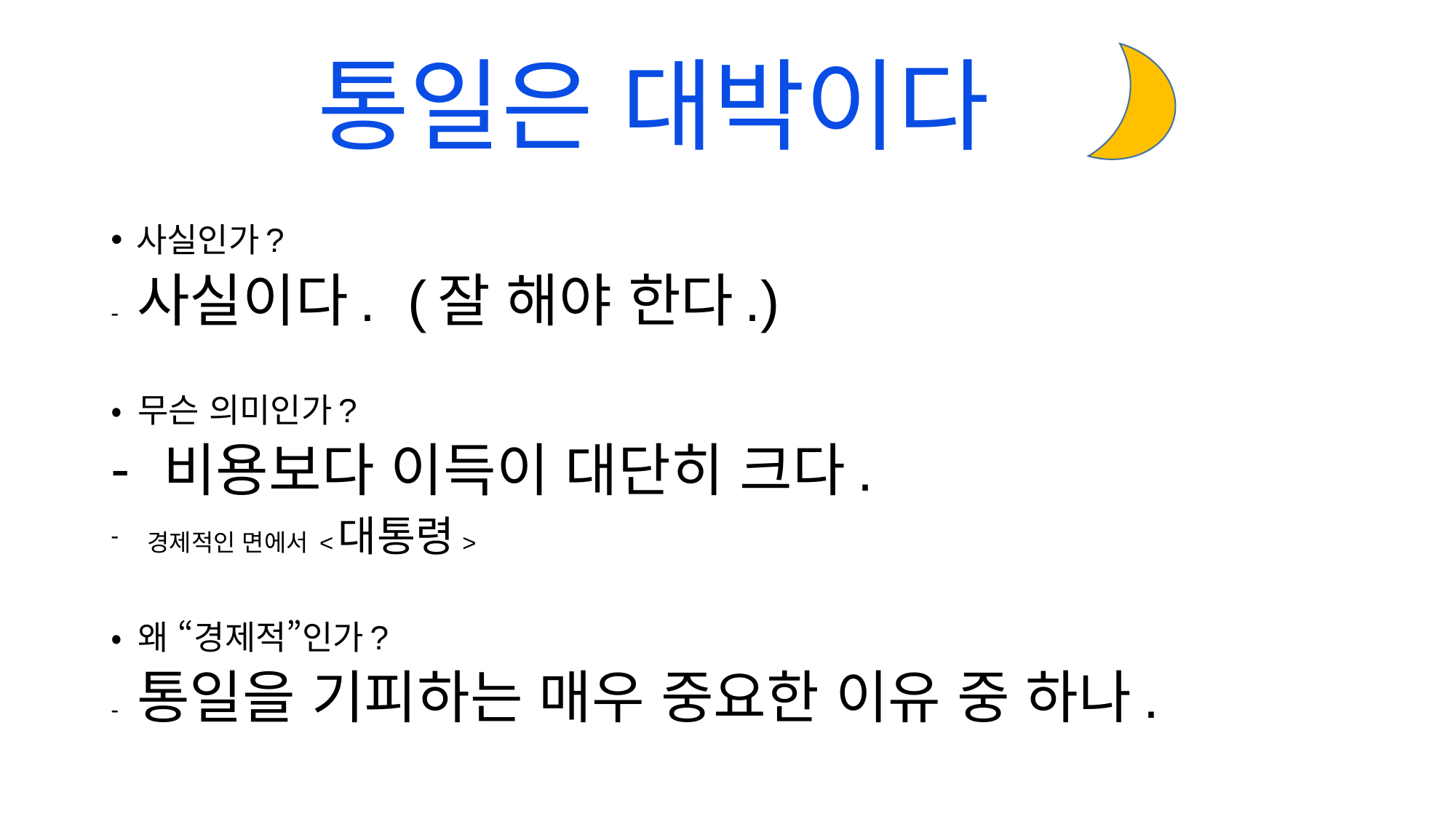

# 통일은 대박이다

사실인가?
-  사실이다.  (잘 해야 한다.)

• 무슨 의미인가?
 비용보다 이득이 대단히 크다.
 경제적인 면에서 <대통령>

• 왜 “경제적”인가?
-  통일을 기피하는 매우 중요한 이유 중 하나.